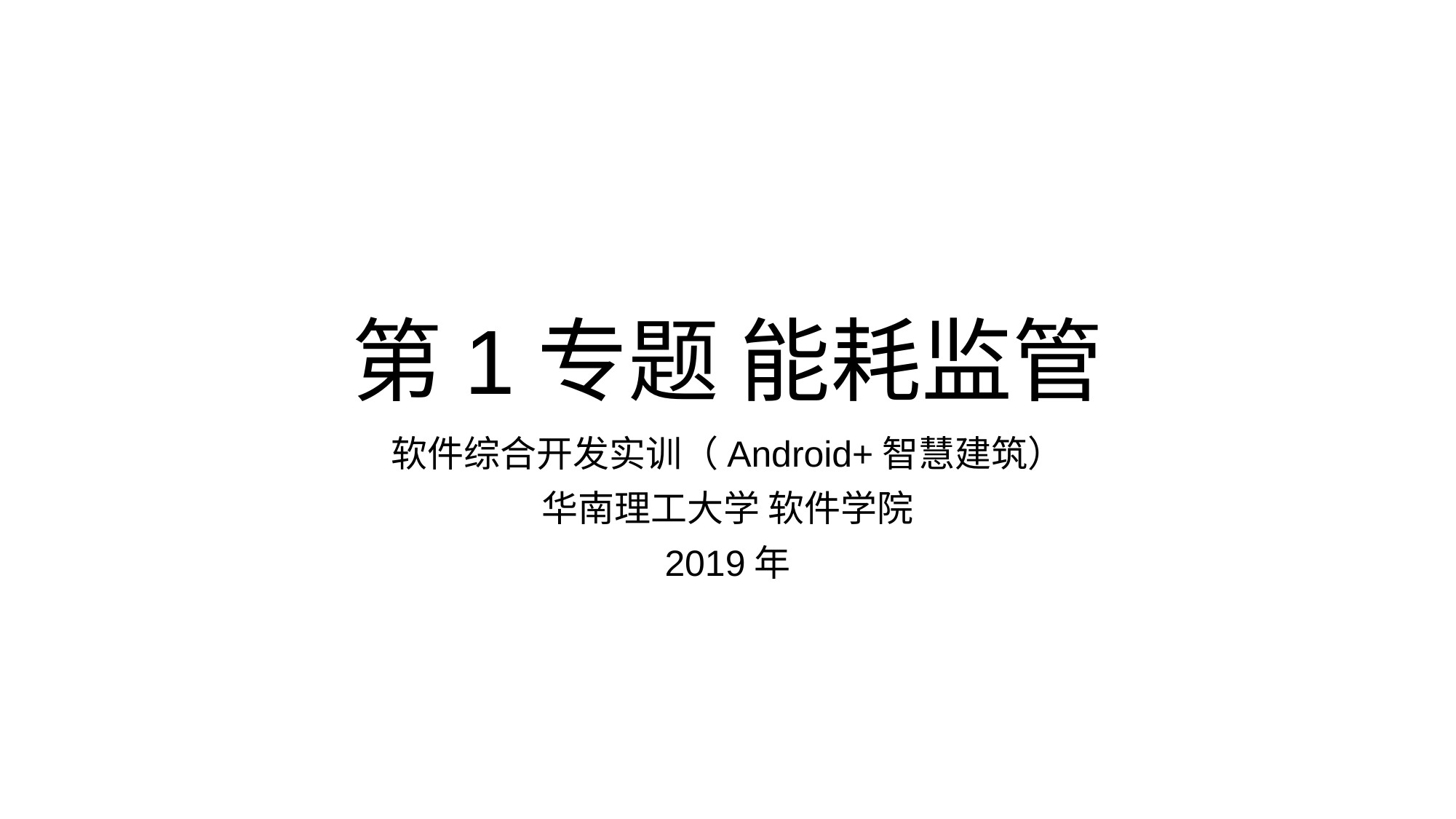

# 第1专题 能耗监管
软件综合开发实训（Android+智慧建筑）
华南理工大学 软件学院
2019年